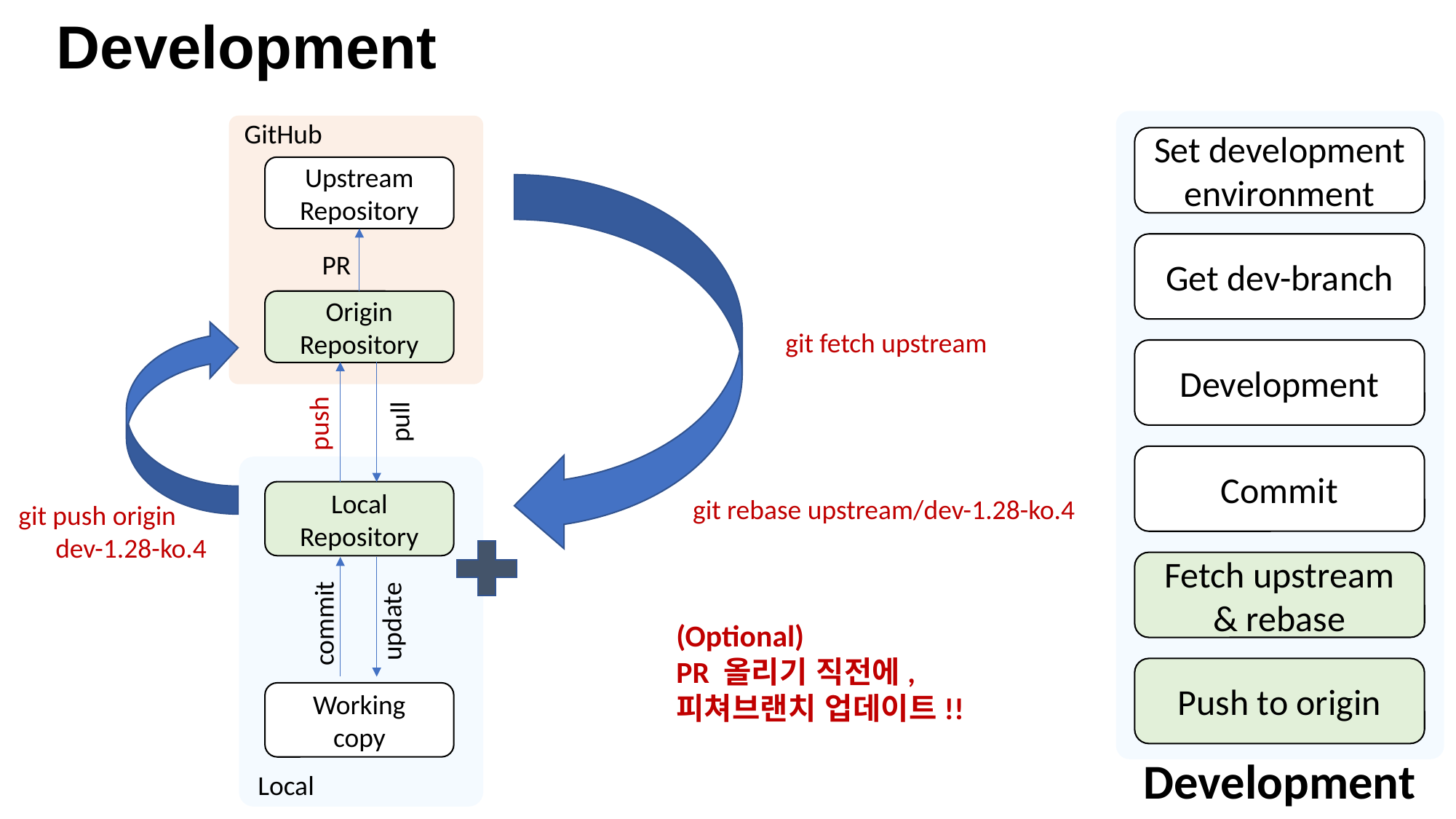

Development
GitHub

Set development environment
Upstream
Repository

Get dev-branch
PR
Origin
Repository

git fetch upstream
Development
pull
push
Commit

Local
Repository
git rebase upstream/dev-1.28-ko.4
git push origin
      dev-1.28-ko.4

Fetch upstream & rebase
update
commit
(Optional)
PR 올리기 직전에,
피쳐브랜치 업데이트!!
Push to origin
Working
copy
Development
Local